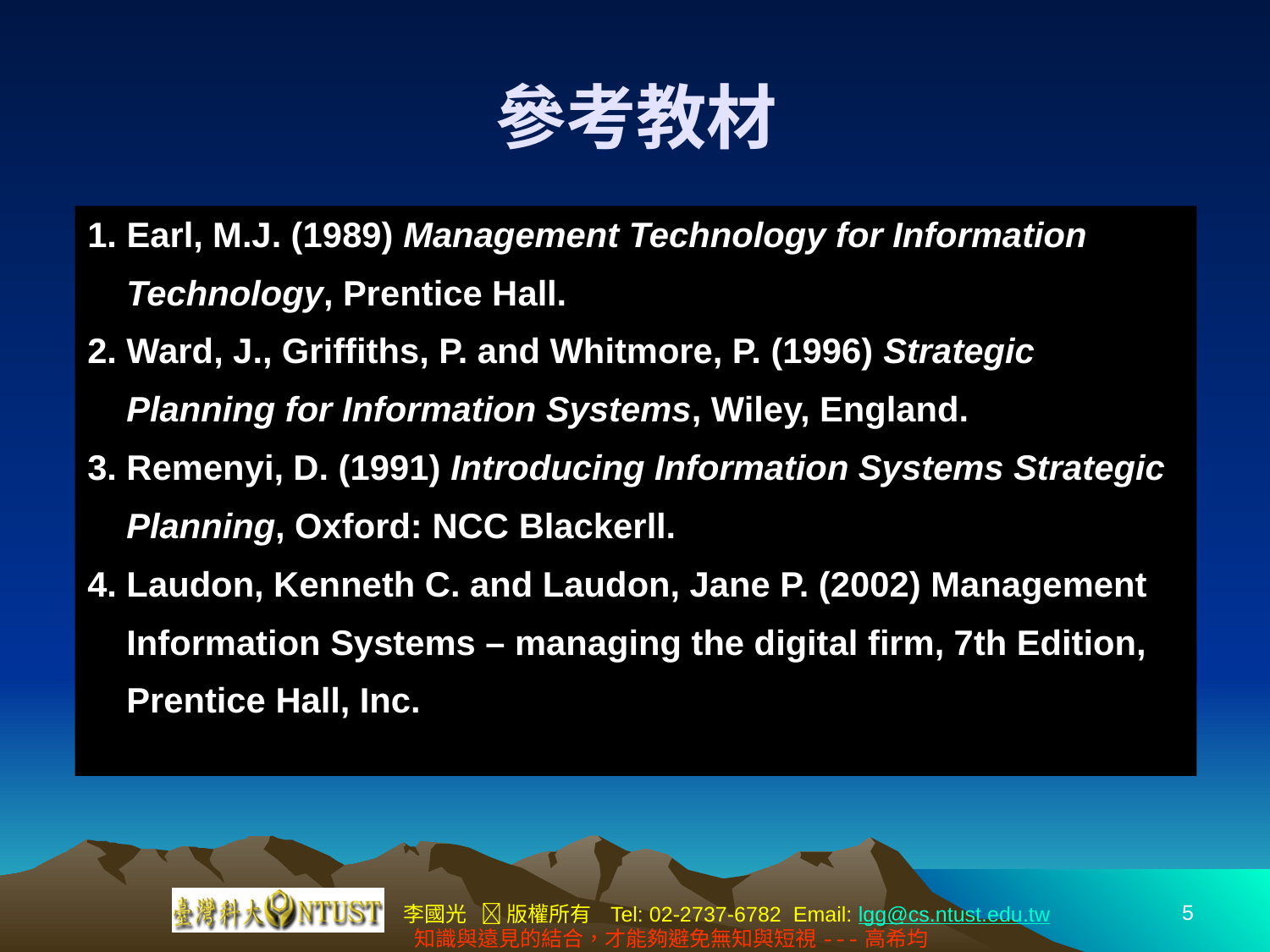

# 參考教材
1. Earl, M.J. (1989) Management Technology for Information
    Technology, Prentice Hall.
2. Ward, J., Griffiths, P. and Whitmore, P. (1996) Strategic
    Planning for Information Systems, Wiley, England.
3. Remenyi, D. (1991) Introducing Information Systems Strategic
    Planning, Oxford: NCC Blackerll.
4. Laudon, Kenneth C. and Laudon, Jane P. (2002) Management
    Information Systems – managing the digital firm, 7th Edition,
    Prentice Hall, Inc.
5